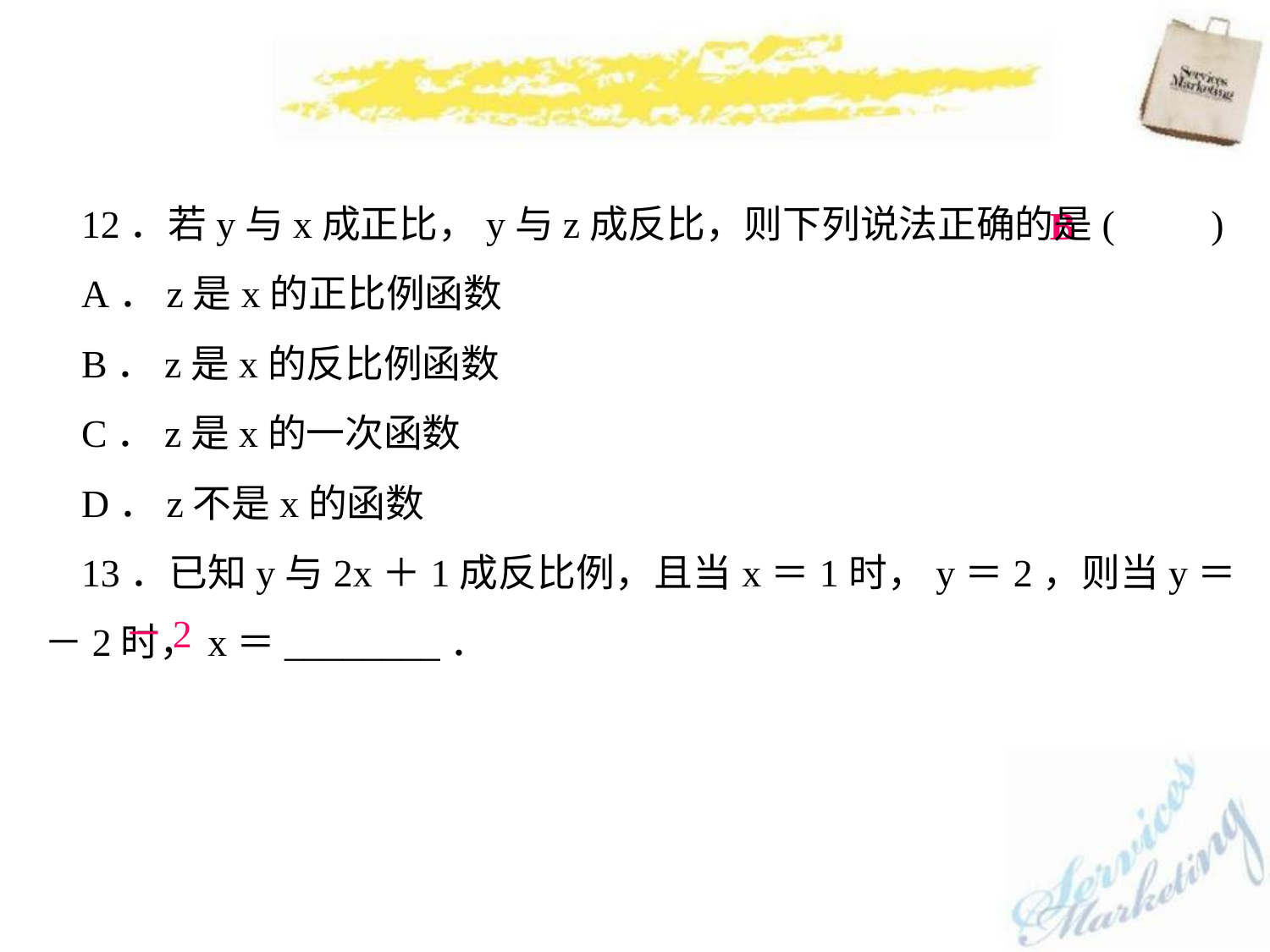

12．若y与x成正比，y与z成反比，则下列说法正确的是(　　)
A．z是x的正比例函数
B．z是x的反比例函数
C．z是x的一次函数
D．z不是x的函数
13．已知y与2x＋1成反比例，且当x＝1时，y＝2，则当y＝－2时，x＝________．
B
－2